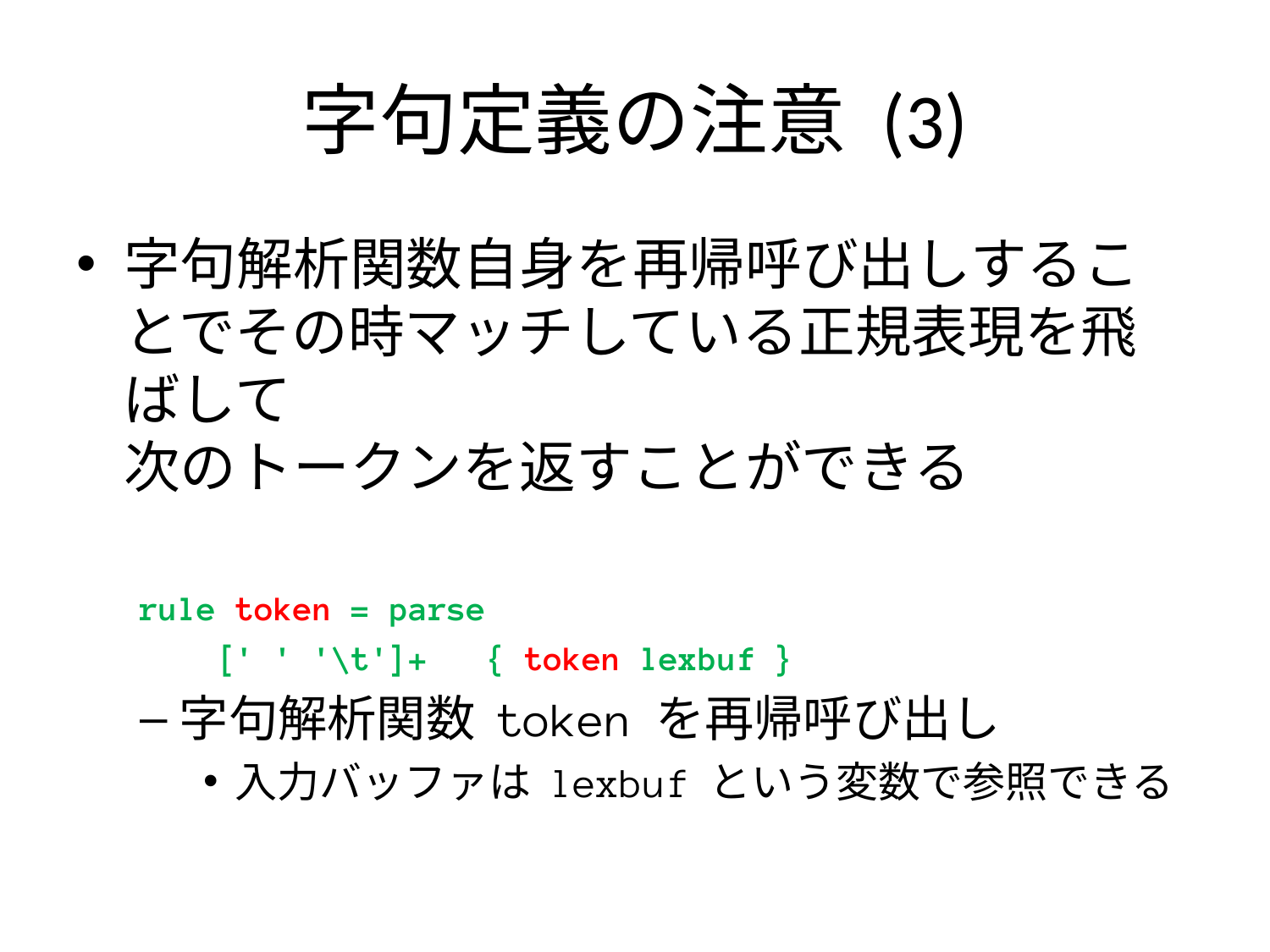

# 字句定義の注意 (3)
字句解析関数自身を再帰呼び出しすることでその時マッチしている正規表現を飛ばして
次のトークンを返すことができる

rule token = parse
    [' ' '\t']+   { token lexbuf }
字句解析関数 token を再帰呼び出し
入力バッファは lexbuf という変数で参照できる